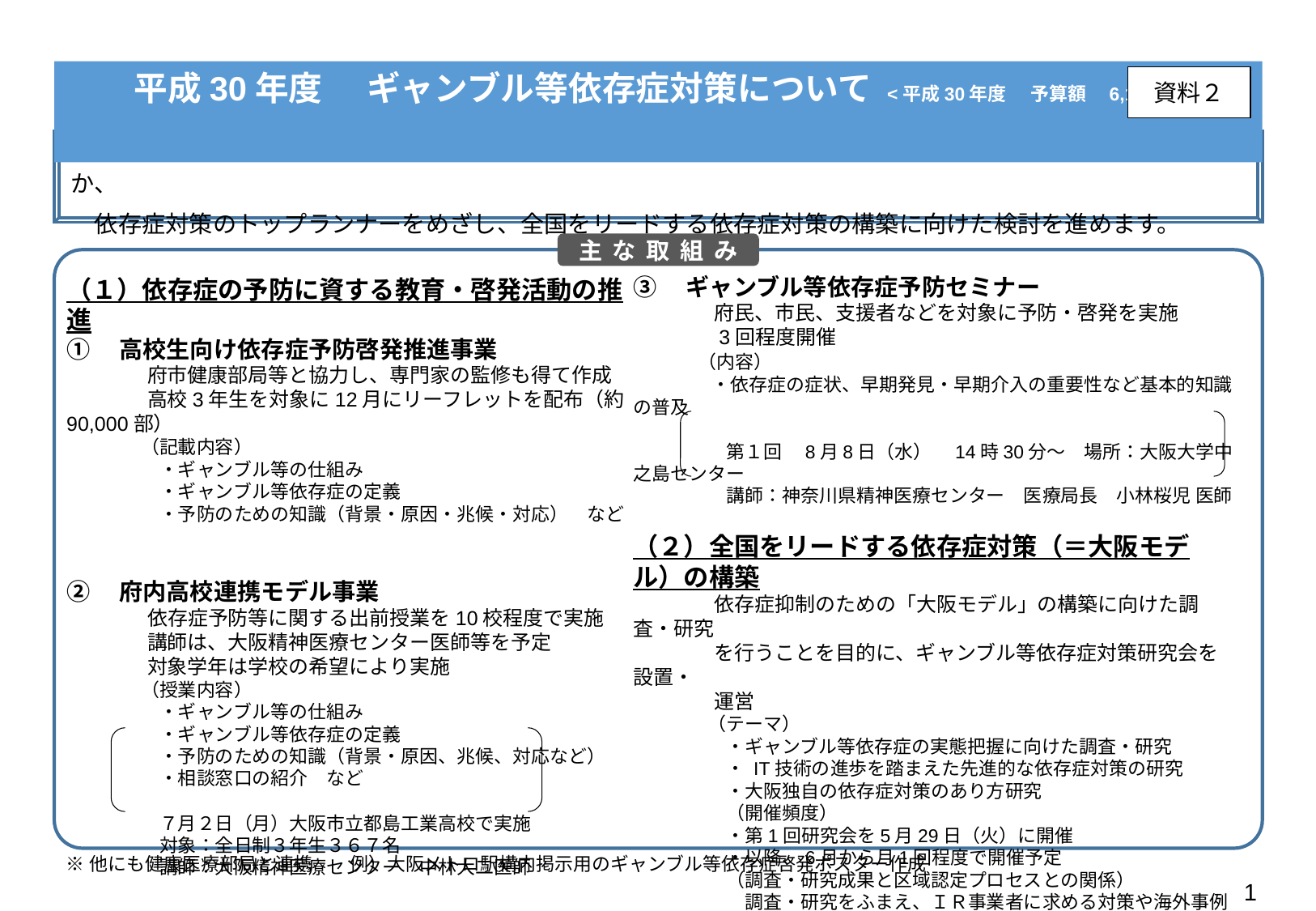

平成30年度　ギャンブル等依存症対策について <平成30年度　予算額　6,198千円＞
資料２
　ＩＲ誘致を契機にギャンブル等依存症の抑制を図るため、高校生を対象とした依存症の予防教育に取組むほか、
　依存症対策のトップランナーをめざし、全国をリードする依存症対策の構築に向けた検討を進めます。
主な取組み

③　ギャンブル等依存症予防セミナー
　　　　府民、市民、支援者などを対象に予防・啓発を実施
　　　　3回程度開催
　　　 （内容）
　　　　 ・依存症の症状、早期発見・早期介入の重要性など基本的知識の普及

　　　　　第１回　8月8日（水）　14時30分～　場所：大阪大学中之島センター
　　　　　講師：神奈川県精神医療センター　医療局長　小林桜児 医師

（２）全国をリードする依存症対策（＝大阪モデル）の構築
　　　　依存症抑制のための「大阪モデル」の構築に向けた調査・研究
　　　　を行うことを目的に、ギャンブル等依存症対策研究会を設置・
　　　　運営
　　　　（テーマ）
　　　　　・ギャンブル等依存症の実態把握に向けた調査・研究
　　　　　・ IT技術の進歩を踏まえた先進的な依存症対策の研究
　　　　　・大阪独自の依存症対策のあり方研究
　　　　　（開催頻度）
　　　　　・第1回研究会を5月29日（火）に開催
　　　　　・以降、6月から月1回程度で開催予定
　　　　　（調査・研究成果と区域認定プロセスとの関係）
　　　　　　調査・研究をふまえ、ＩＲ事業者に求める対策や海外事例を参考
　　　　　　にした、より先進的な対策などについて検討を深め、ＩＲ推進局に
　　　　　　おいて実施方針、事業者公募、区域整備計画等を策定

（１）依存症の予防に資する教育・啓発活動の推進
①　高校生向け依存症予防啓発推進事業
　　　　府市健康部局等と協力し、専門家の監修も得て作成
　　　　高校3年生を対象に12月にリーフレットを配布（約90,000部）
　　　　（記載内容）
　　　　　・ギャンブル等の仕組み
　　　　　・ギャンブル等依存症の定義
　　　　　・予防のための知識（背景・原因・兆候・対応）　など

②　府内高校連携モデル事業
　　　　依存症予防等に関する出前授業を10校程度で実施
　　　　講師は、大阪精神医療センター医師等を予定
　　　　対象学年は学校の希望により実施
　　　　（授業内容）
　　　　　・ギャンブル等の仕組み
　　　　　・ギャンブル等依存症の定義
　　　　　・予防のための知識（背景・原因、兆候、対応など）
　　　　　・相談窓口の紹介　など

　　　　　７月２日（月）大阪市立都島工業高校で実施
　　　　　対象：全日制３年生３６７名
　　　　　講師：大阪精神医療センター　中林大二医師

※他にも健康医療部局と連携　　例）大阪メトロ駅構内掲示用のギャンブル等依存症啓発ポスター作成
1